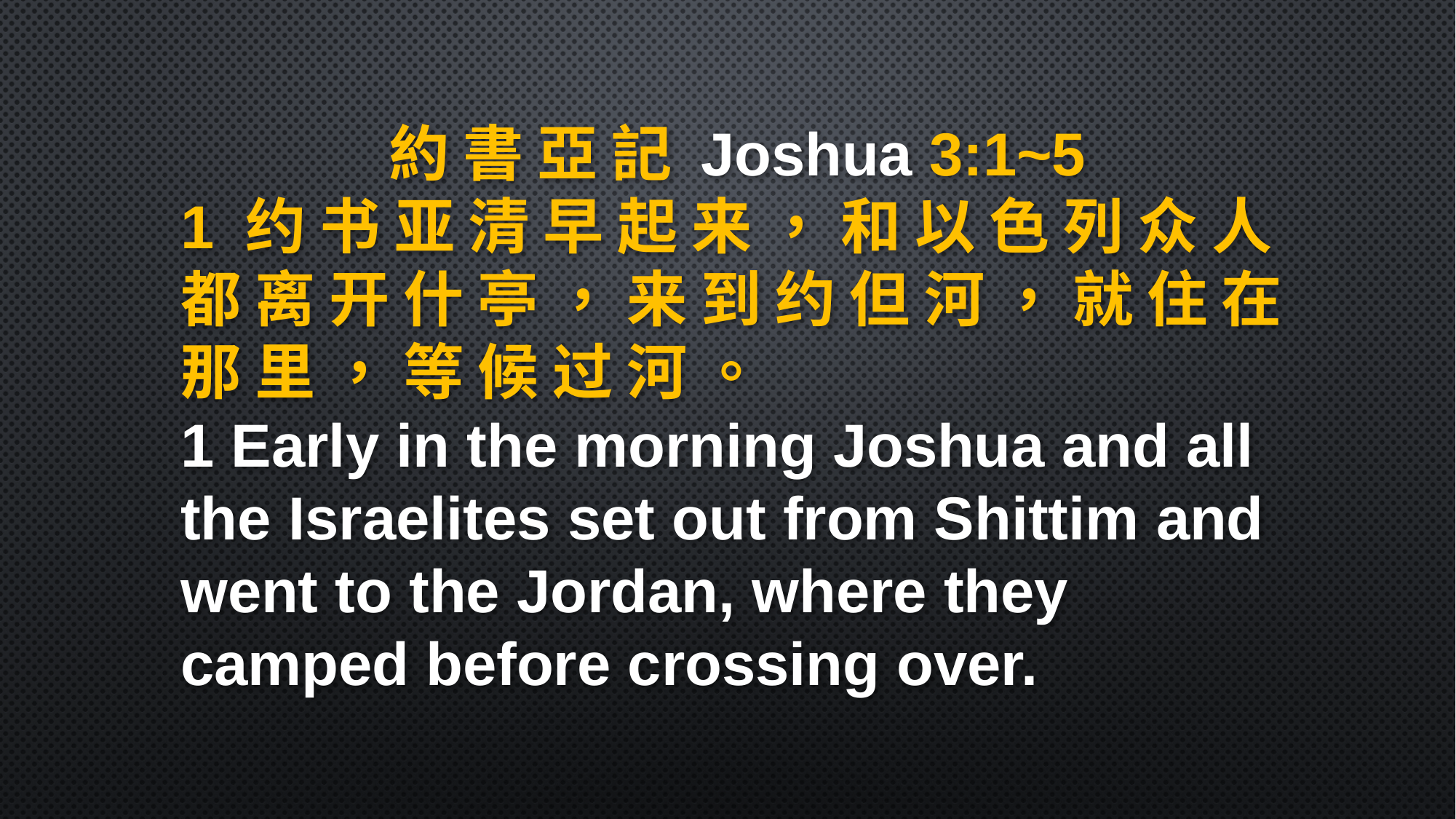

約 書 亞 記 Joshua 3:1~5
1 约 书 亚 清 早 起 来 ， 和 以 色 列 众 人 都 离 开 什 亭 ， 来 到 约 但 河 ， 就 住 在 那 里 ， 等 候 过 河 。
1 Early in the morning Joshua and all the Israelites set out from Shittim and went to the Jordan, where they camped before crossing over.